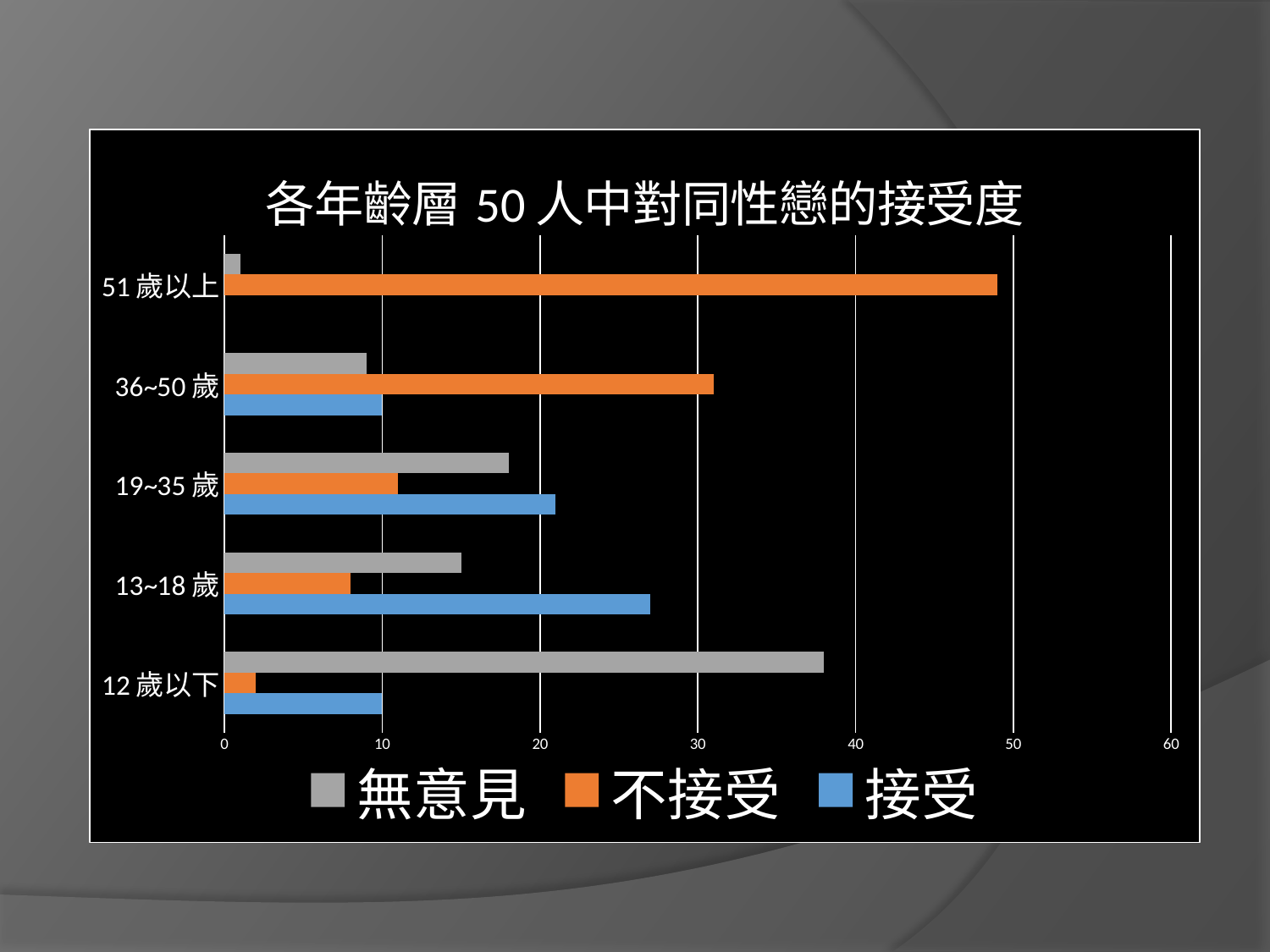

### Chart: 各年齡層50人中對同性戀的接受度

| Category | 接受 | 不接受 | 無意見 |
|---|---|---|---|
| 12歲以下 | 10.0 | 2.0 | 38.0 |
| 13~18歲 | 27.0 | 8.0 | 15.0 |
| 19~35歲 | 21.0 | 11.0 | 18.0 |
| 36~50歲 | 10.0 | 31.0 | 9.0 |
| 51歲以上 | 0.0 | 49.0 | 1.0 |